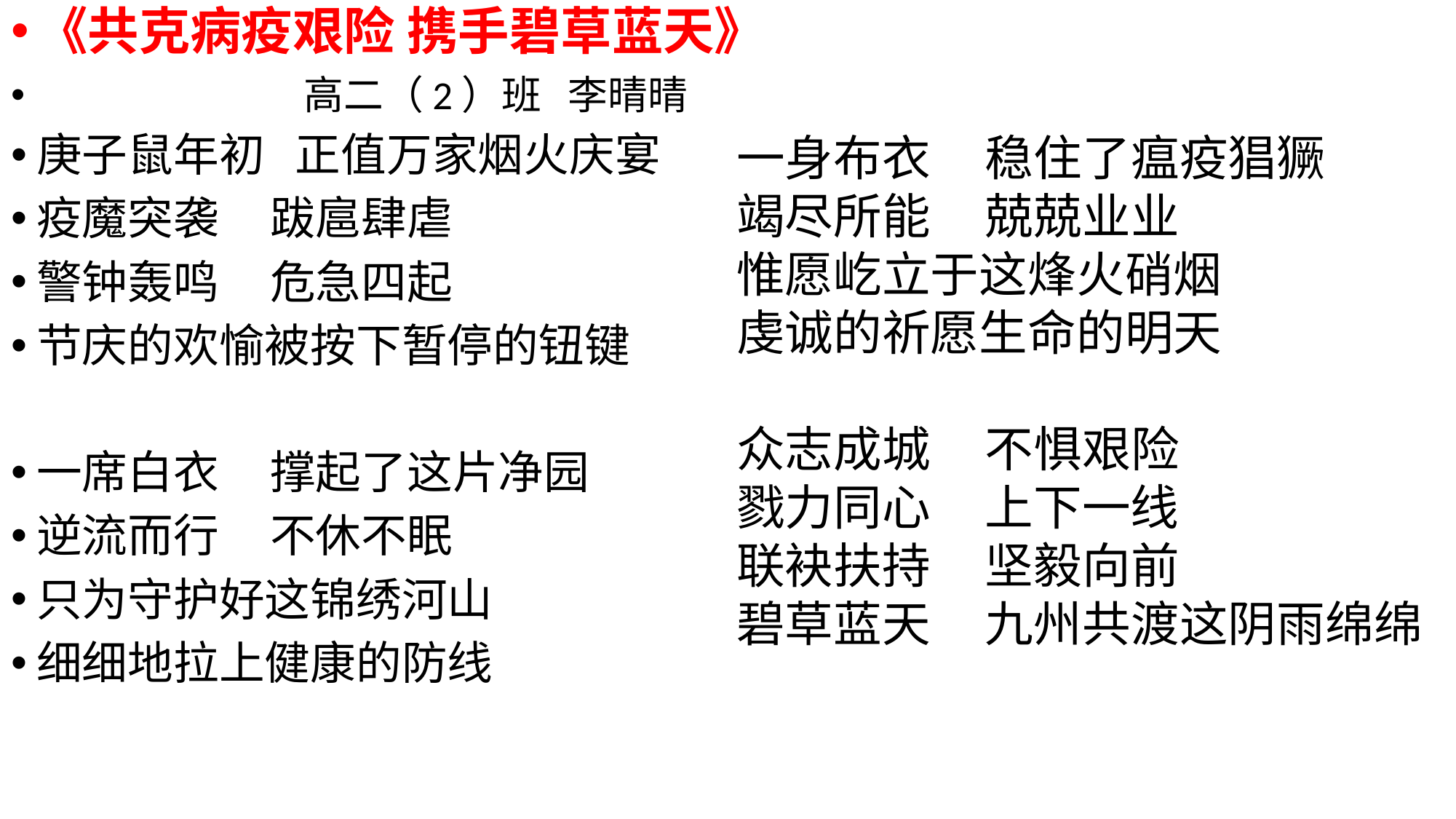

《共克病疫艰险 携手碧草蓝天》
                             高二（2）班   李晴晴
庚子鼠年初   正值万家烟火庆宴
疫魔突袭     跋扈肆虐
警钟轰鸣     危急四起
节庆的欢愉被按下暂停的钮键

一席白衣     撑起了这片净园
逆流而行     不休不眠
只为守护好这锦绣河山
细细地拉上健康的防线

一身布衣     稳住了瘟疫猖獗
竭尽所能     兢兢业业
惟愿屹立于这烽火硝烟
虔诚的祈愿生命的明天

众志成城     不惧艰险
戮力同心     上下一线
联袂扶持     坚毅向前
碧草蓝天     九州共渡这阴雨绵绵